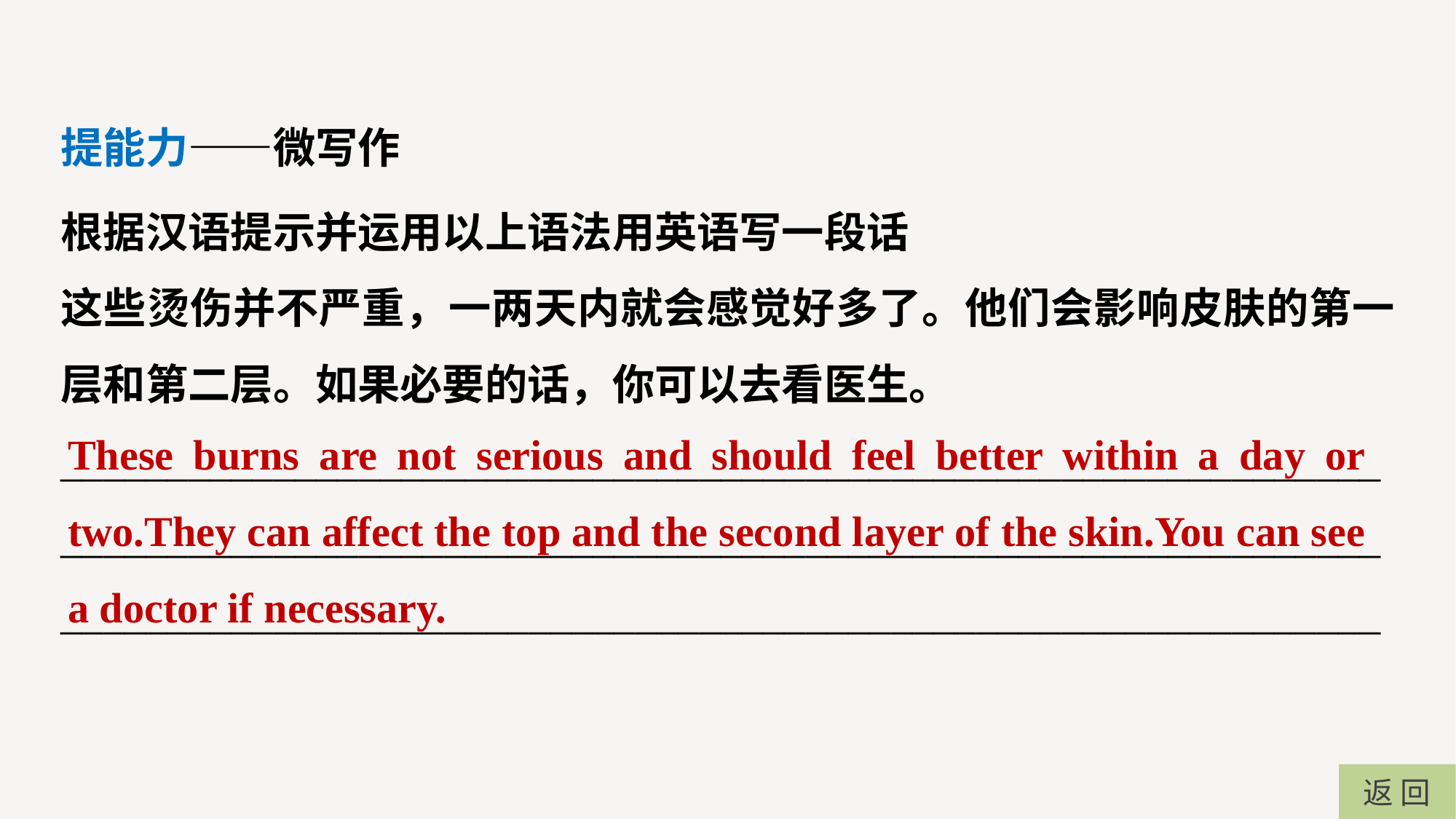

提能力——微写作
根据汉语提示并运用以上语法用英语写一段话
这些烫伤并不严重，一两天内就会感觉好多了。他们会影响皮肤的第一层和第二层。如果必要的话，你可以去看医生。
__________________________________________________________________________________________________________________________________________________________________________________________
These burns are not serious and should feel better within a day or two.They can affect the top and the second layer of the skin.You can see a doctor if necessary.
返 回